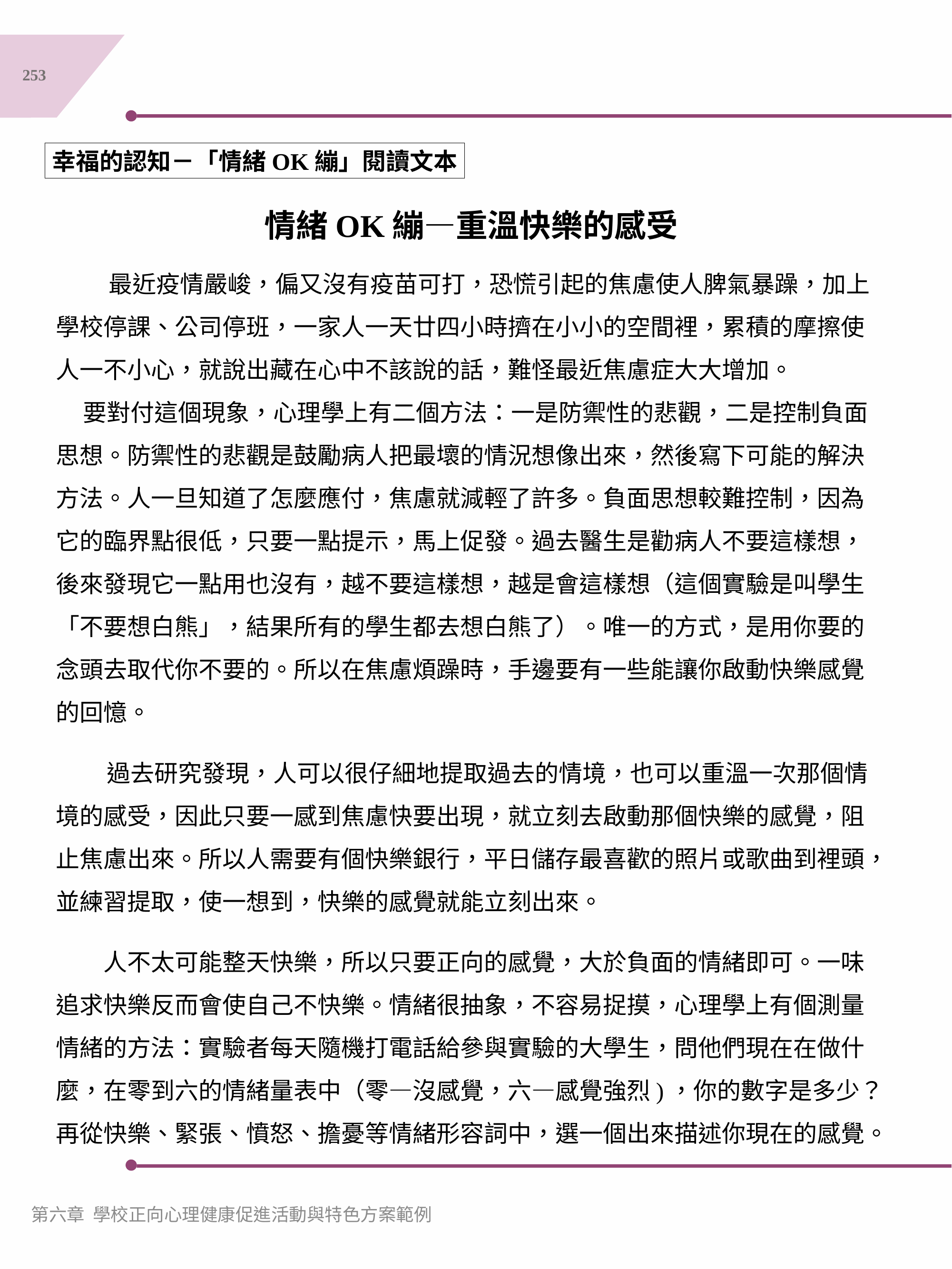

253
幸福的認知－「情緒OK繃」閱讀文本
情緒OK繃―重溫快樂的感受
　　 最近疫情嚴峻，偏又沒有疫苗可打，恐慌引起的焦慮使人脾氣暴躁，加上學校停課、公司停班，一家人一天廿四小時擠在小小的空間裡，累積的摩擦使人一不小心，就說出藏在心中不該說的話，難怪最近焦慮症大大增加。
    要對付這個現象，心理學上有二個方法：一是防禦性的悲觀，二是控制負面思想。防禦性的悲觀是鼓勵病人把最壞的情況想像出來，然後寫下可能的解決方法。人一旦知道了怎麼應付，焦慮就減輕了許多。負面思想較難控制，因為它的臨界點很低，只要一點提示，馬上促發。過去醫生是勸病人不要這樣想，後來發現它一點用也沒有，越不要這樣想，越是會這樣想（這個實驗是叫學生「不要想白熊」，結果所有的學生都去想白熊了）。唯一的方式，是用你要的念頭去取代你不要的。所以在焦慮煩躁時，手邊要有一些能讓你啟動快樂感覺的回憶。
    　過去研究發現，人可以很仔細地提取過去的情境，也可以重溫一次那個情境的感受，因此只要一感到焦慮快要出現，就立刻去啟動那個快樂的感覺，阻止焦慮出來。所以人需要有個快樂銀行，平日儲存最喜歡的照片或歌曲到裡頭，並練習提取，使一想到，快樂的感覺就能立刻出來。
　　人不太可能整天快樂，所以只要正向的感覺，大於負面的情緒即可。一味追求快樂反而會使自己不快樂。情緒很抽象，不容易捉摸，心理學上有個測量情緒的方法：實驗者每天隨機打電話給參與實驗的大學生，問他們現在在做什麼，在零到六的情緒量表中（零—沒感覺，六—感覺強烈)，你的數字是多少？再從快樂、緊張、憤怒、擔憂等情緒形容詞中，選一個出來描述你現在的感覺。
第六章  學校正向心理健康促進活動與特色方案範例